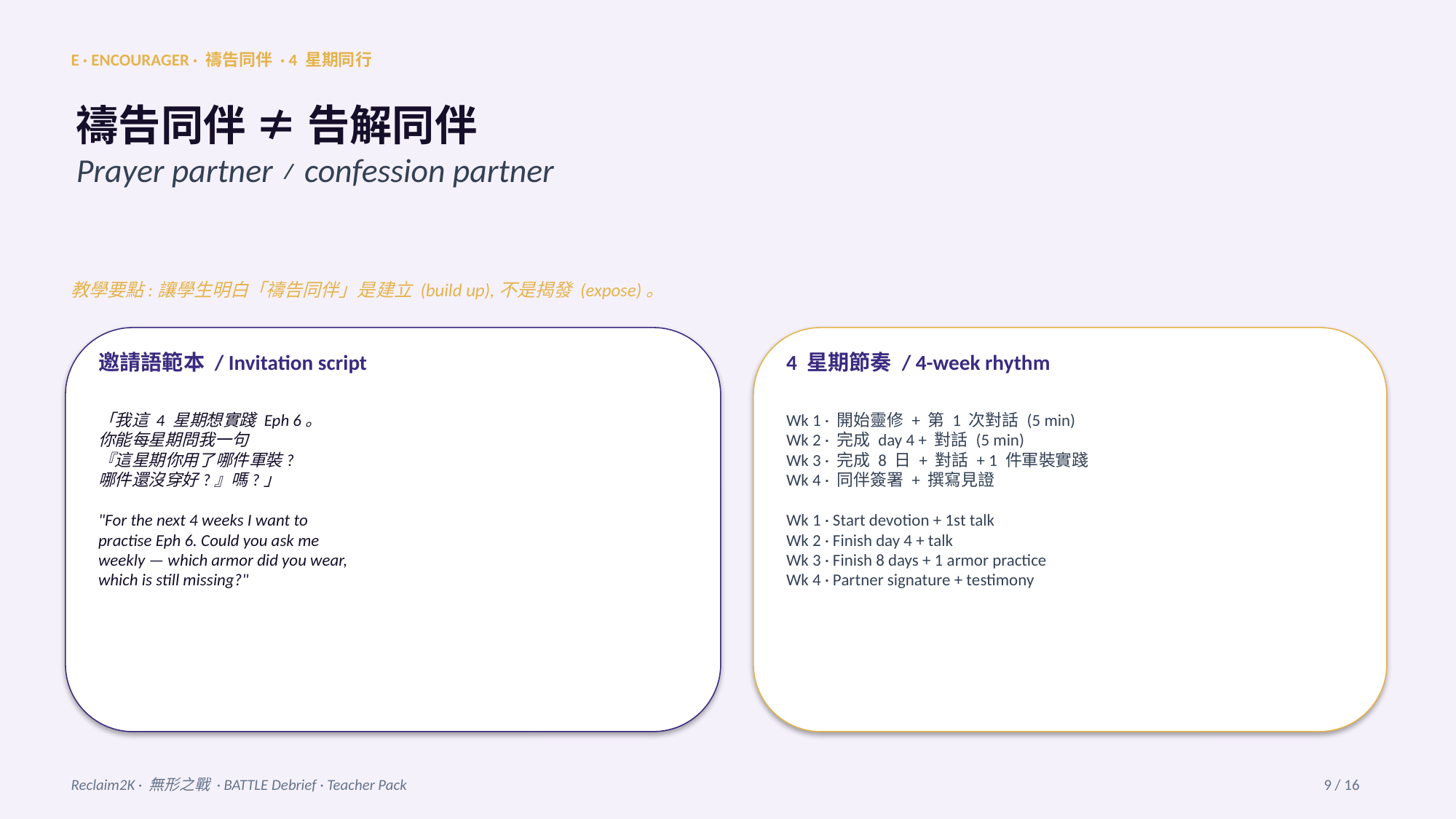

E · ENCOURAGER · 禱告同伴 · 4 星期同行
禱告同伴 ≠ 告解同伴
Prayer partner ≠ confession partner
教學要點:讓學生明白「禱告同伴」是建立 (build up),不是揭發 (expose)。

邀請語範本 / Invitation script
4 星期節奏 / 4-week rhythm
「我這 4 星期想實踐 Eph 6。
你能每星期問我一句
『這星期你用了哪件軍裝?
哪件還沒穿好?』嗎?」

"For the next 4 weeks I want to
practise Eph 6. Could you ask me
weekly — which armor did you wear,
which is still missing?"
Wk 1 · 開始靈修 + 第 1 次對話 (5 min)
Wk 2 · 完成 day 4 + 對話 (5 min)
Wk 3 · 完成 8 日 + 對話 + 1 件軍裝實踐
Wk 4 · 同伴簽署 + 撰寫見證

Wk 1 · Start devotion + 1st talk
Wk 2 · Finish day 4 + talk
Wk 3 · Finish 8 days + 1 armor practice
Wk 4 · Partner signature + testimony
Reclaim2K · 無形之戰 · BATTLE Debrief · Teacher Pack
9 / 16